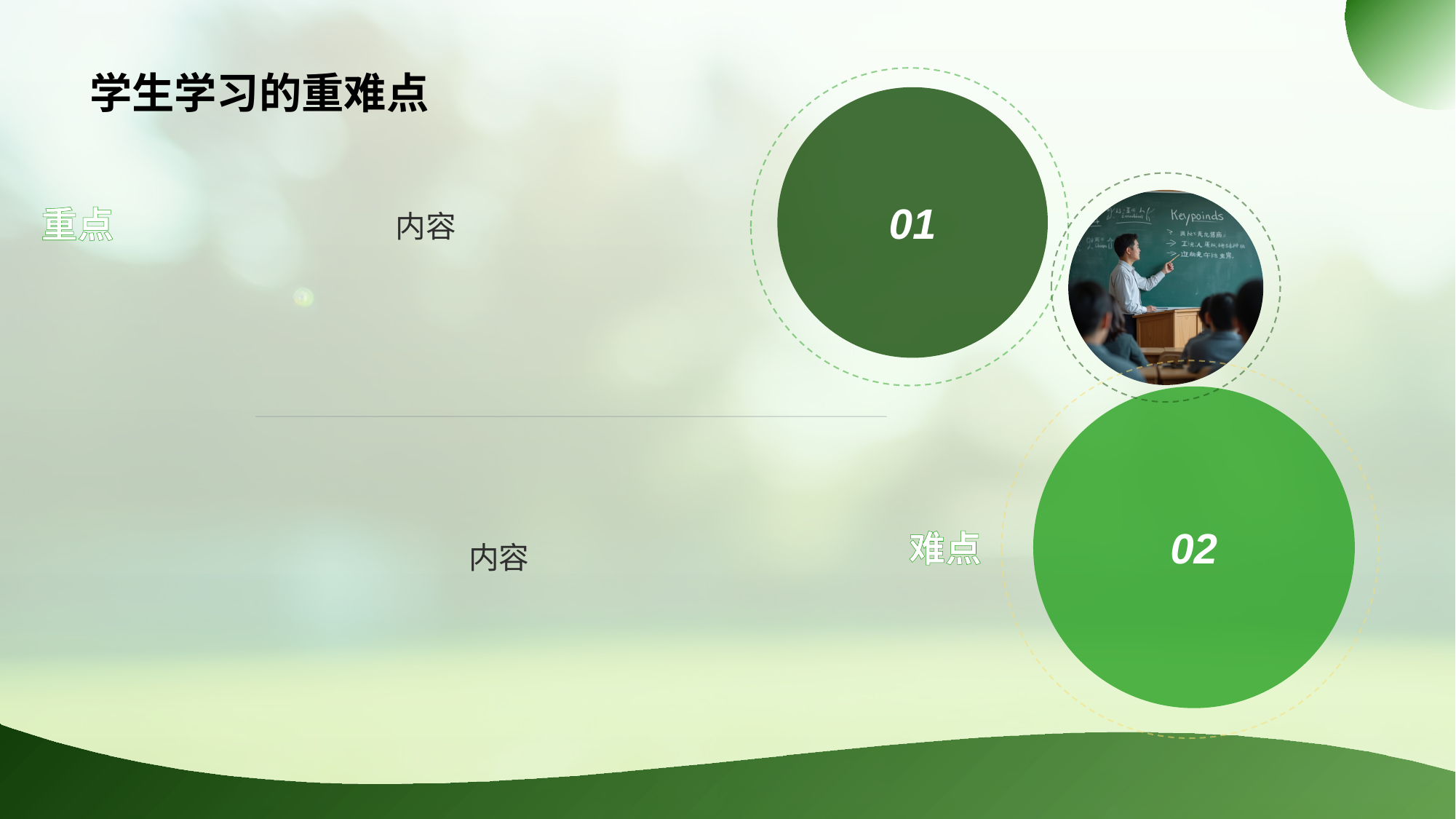

# 学生学习的重难点

01

重点
难点
内容

02
内容